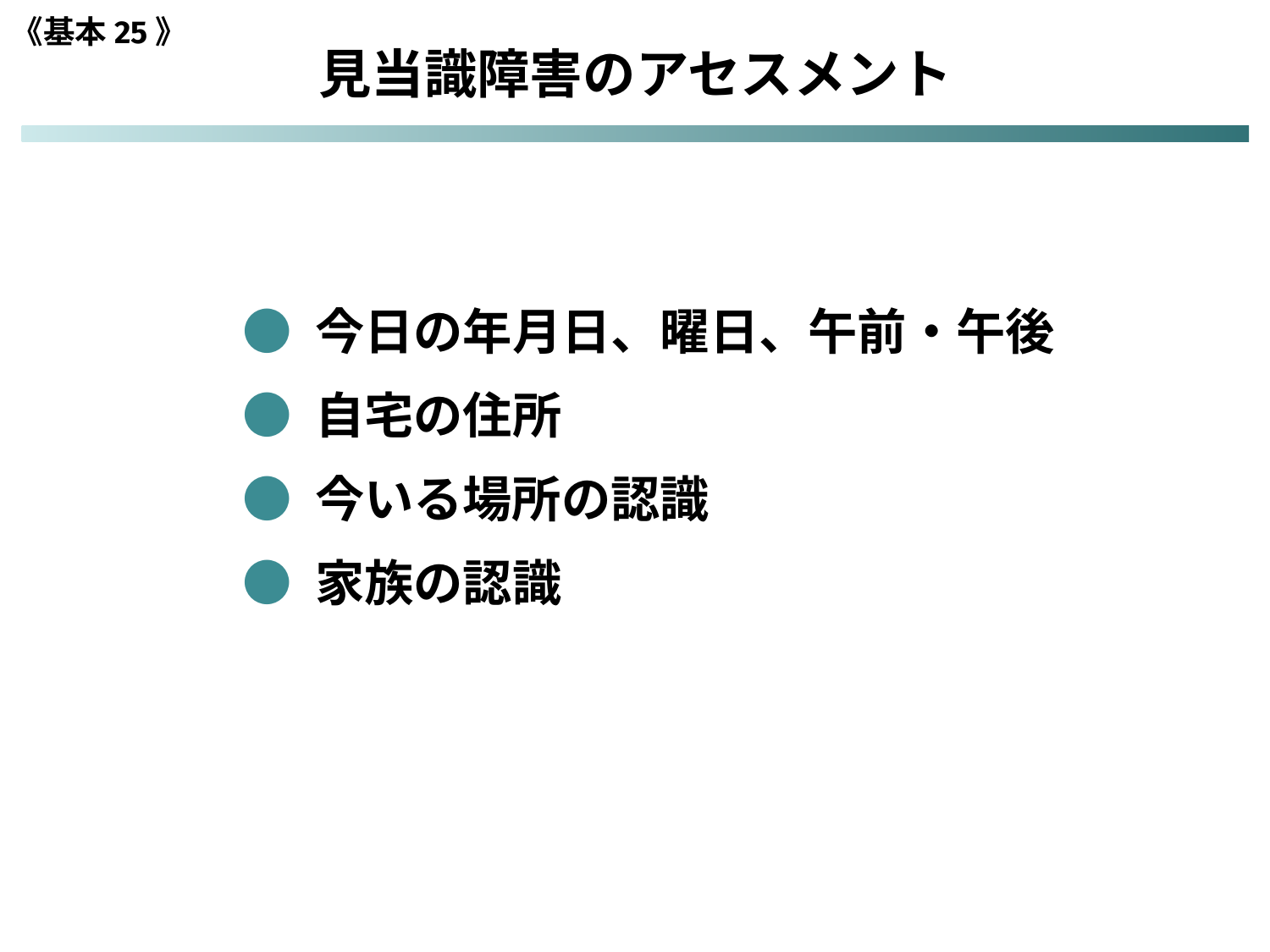

《基本25》
見当識障害のアセスメント

● 今日の年月日、曜日、午前・午後

● 自宅の住所

● 今いる場所の認識

● 家族の認識